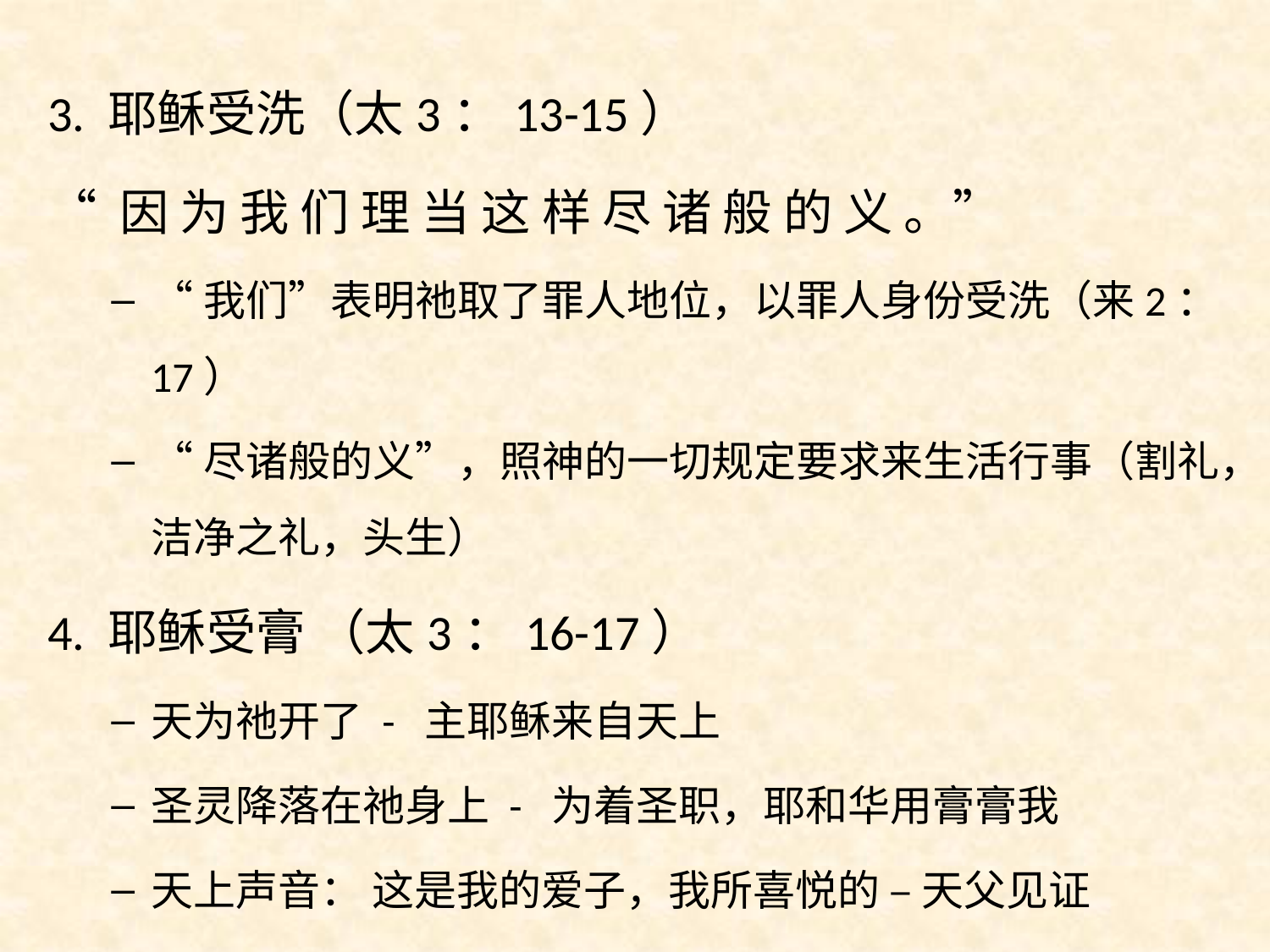

3. 耶稣受洗（太3：13-15）
“ 因 为 我 们 理 当 这 样 尽 诸 般 的 义 。”
“我们”表明祂取了罪人地位，以罪人身份受洗（来2：17）
“尽诸般的义”，照神的一切规定要求来生活行事（割礼，洁净之礼，头生）
4. 耶稣受膏 （太3：16-17）
天为祂开了 -  主耶稣来自天上
圣灵降落在祂身上 -  为着圣职，耶和华用膏膏我
天上声音： 这是我的爱子，我所喜悦的 – 天父见证